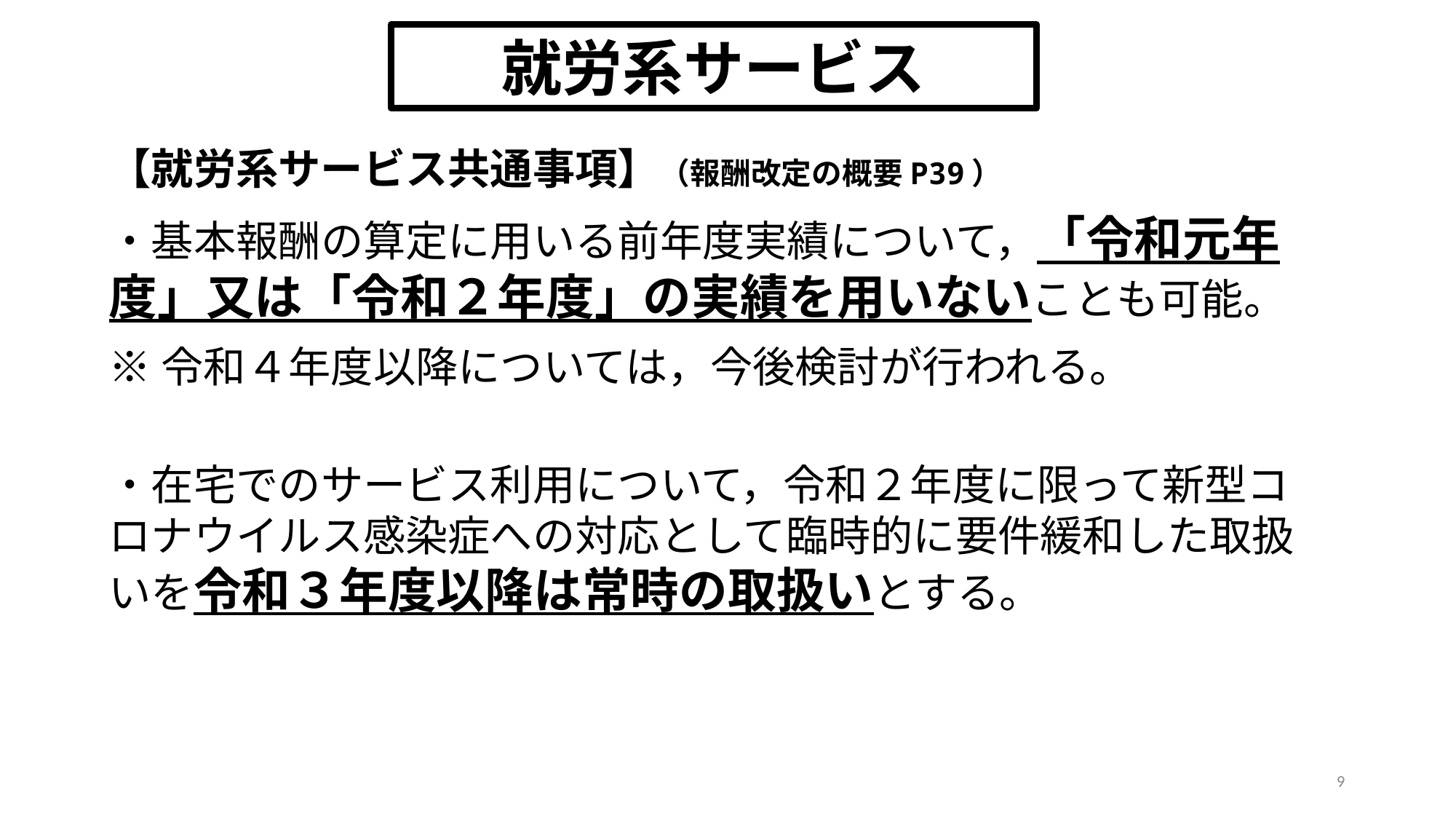

就労系サービス
【就労系サービス共通事項】（報酬改定の概要P39）
・基本報酬の算定に用いる前年度実績について，「令和元年度」又は「令和２年度」の実績を用いないことも可能。
※令和４年度以降については，今後検討が行われる。

・在宅でのサービス利用について，令和２年度に限って新型コロナウイルス感染症への対応として臨時的に要件緩和した取扱いを令和３年度以降は常時の取扱いとする。
9